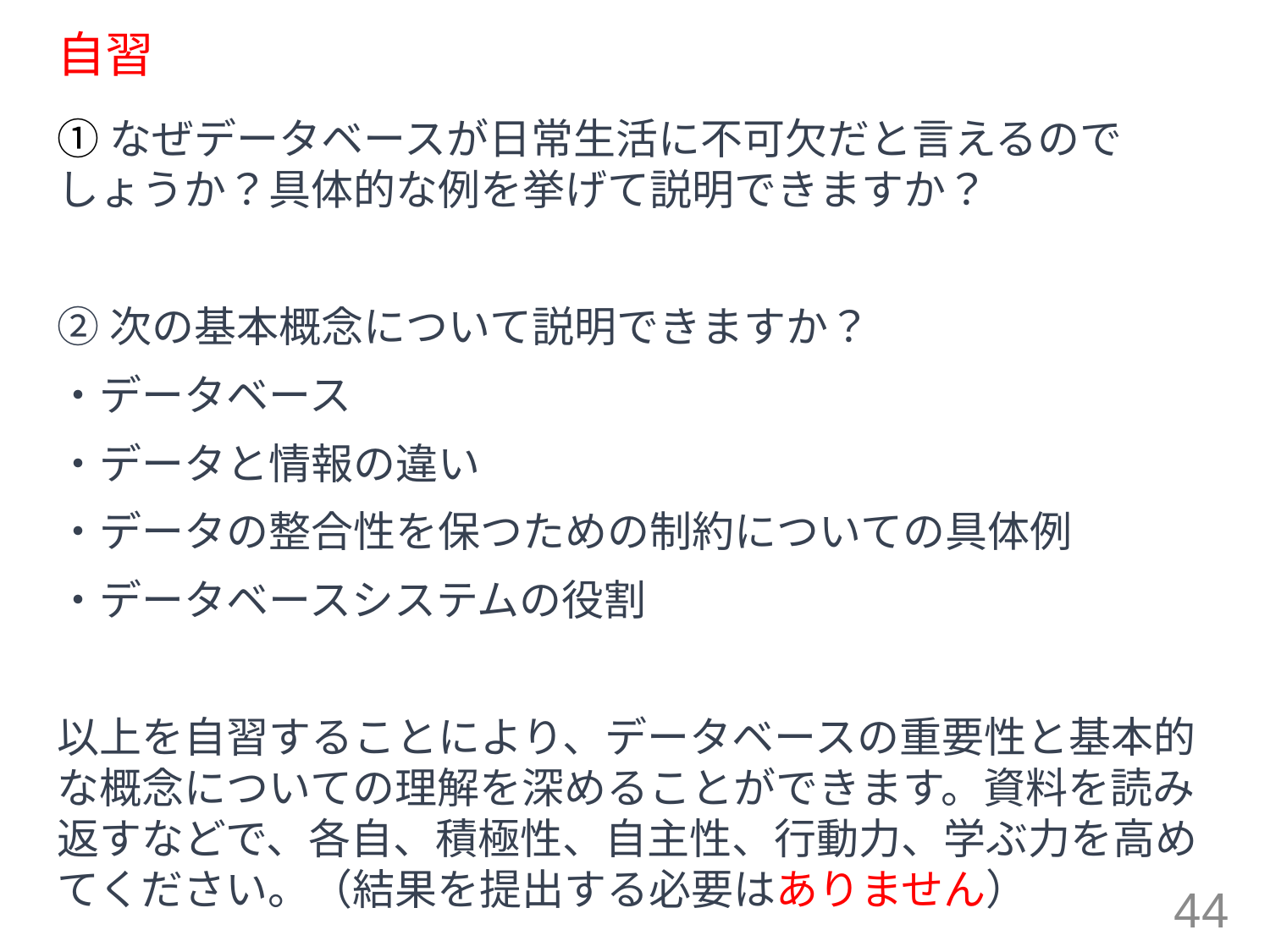

# 自習
①なぜデータベースが日常生活に不可欠だと言えるのでしょうか？具体的な例を挙げて説明できますか？

②次の基本概念について説明できますか？
・データベース
・データと情報の違い
・データの整合性を保つための制約についての具体例
・データベースシステムの役割

以上を自習することにより、データベースの重要性と基本的な概念についての理解を深めることができます。資料を読み返すなどで、各自、積極性、自主性、行動力、学ぶ力を高めてください。（結果を提出する必要はありません）
44